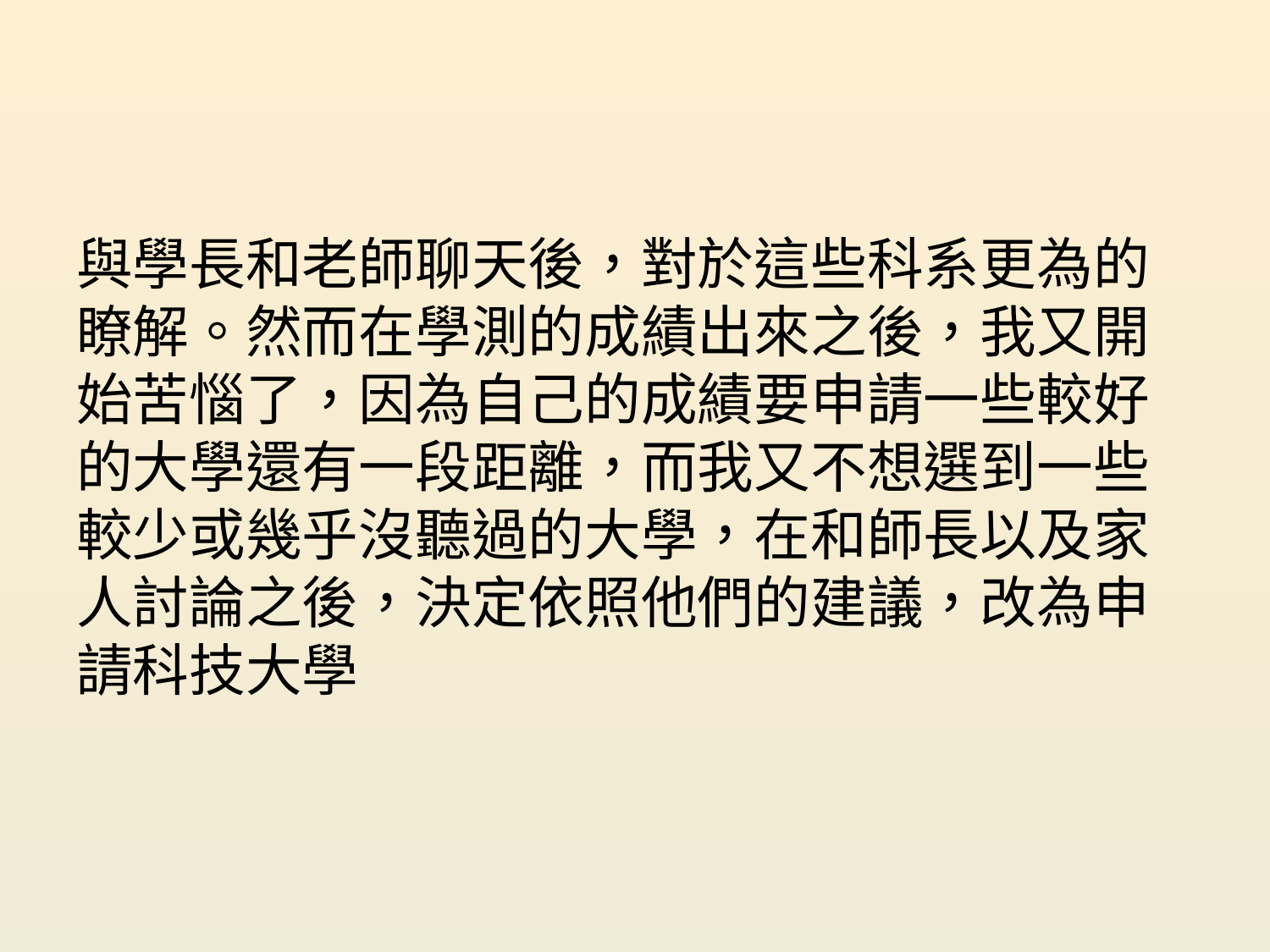

#
與學長和老師聊天後，對於這些科系更為的瞭解。然而在學測的成績出來之後，我又開始苦惱了，因為自己的成績要申請一些較好的大學還有一段距離，而我又不想選到一些較少或幾乎沒聽過的大學，在和師長以及家人討論之後，決定依照他們的建議，改為申請科技大學